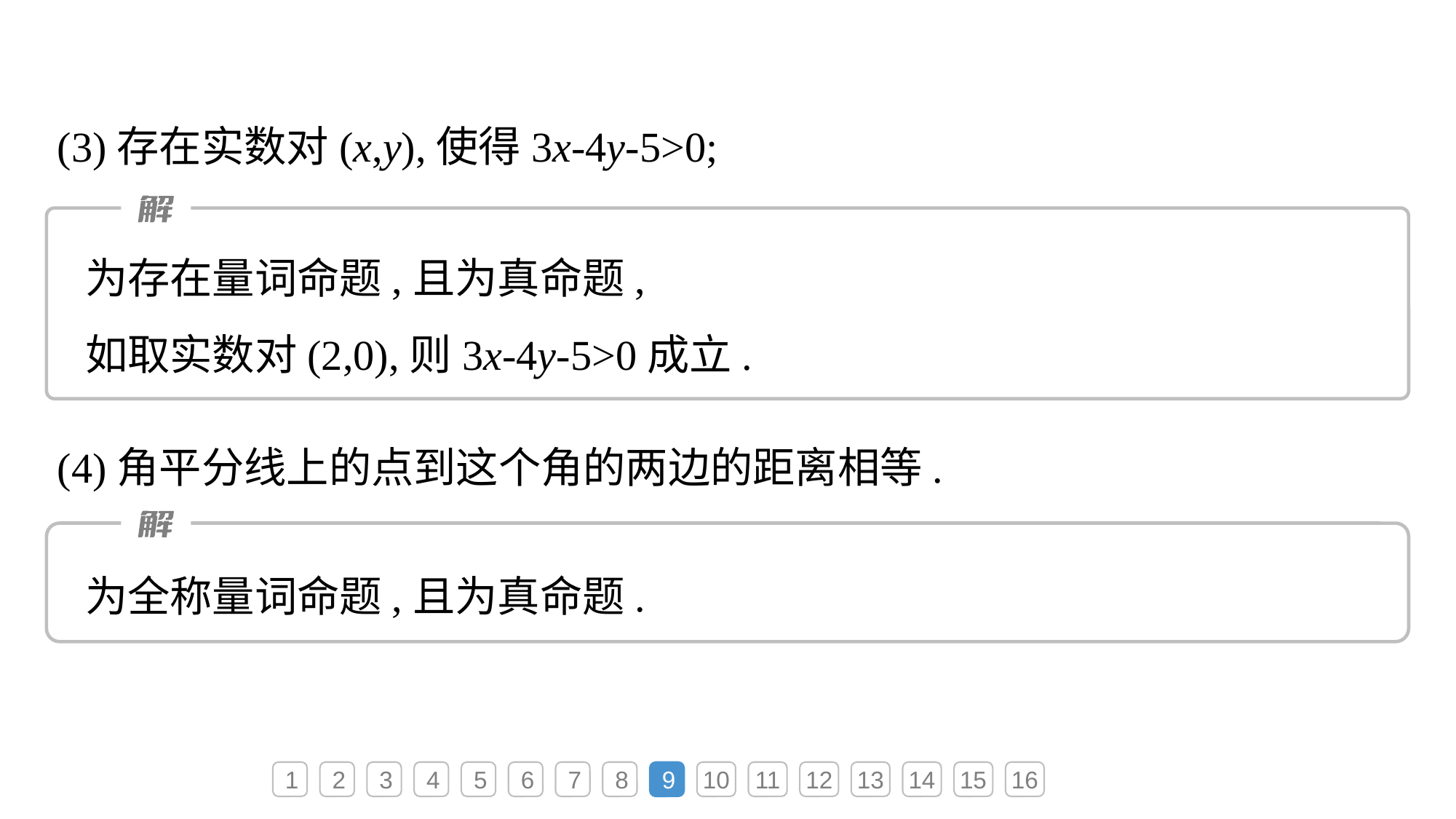

(3)存在实数对(x,y),使得3x-4y-5>0;

为存在量词命题,且为真命题,
如取实数对(2,0),则3x-4y-5>0成立.
(4)角平分线上的点到这个角的两边的距离相等.

为全称量词命题,且为真命题.
1
2
3
4
5
6
7
8
9
10
11
12
13
14
15
16